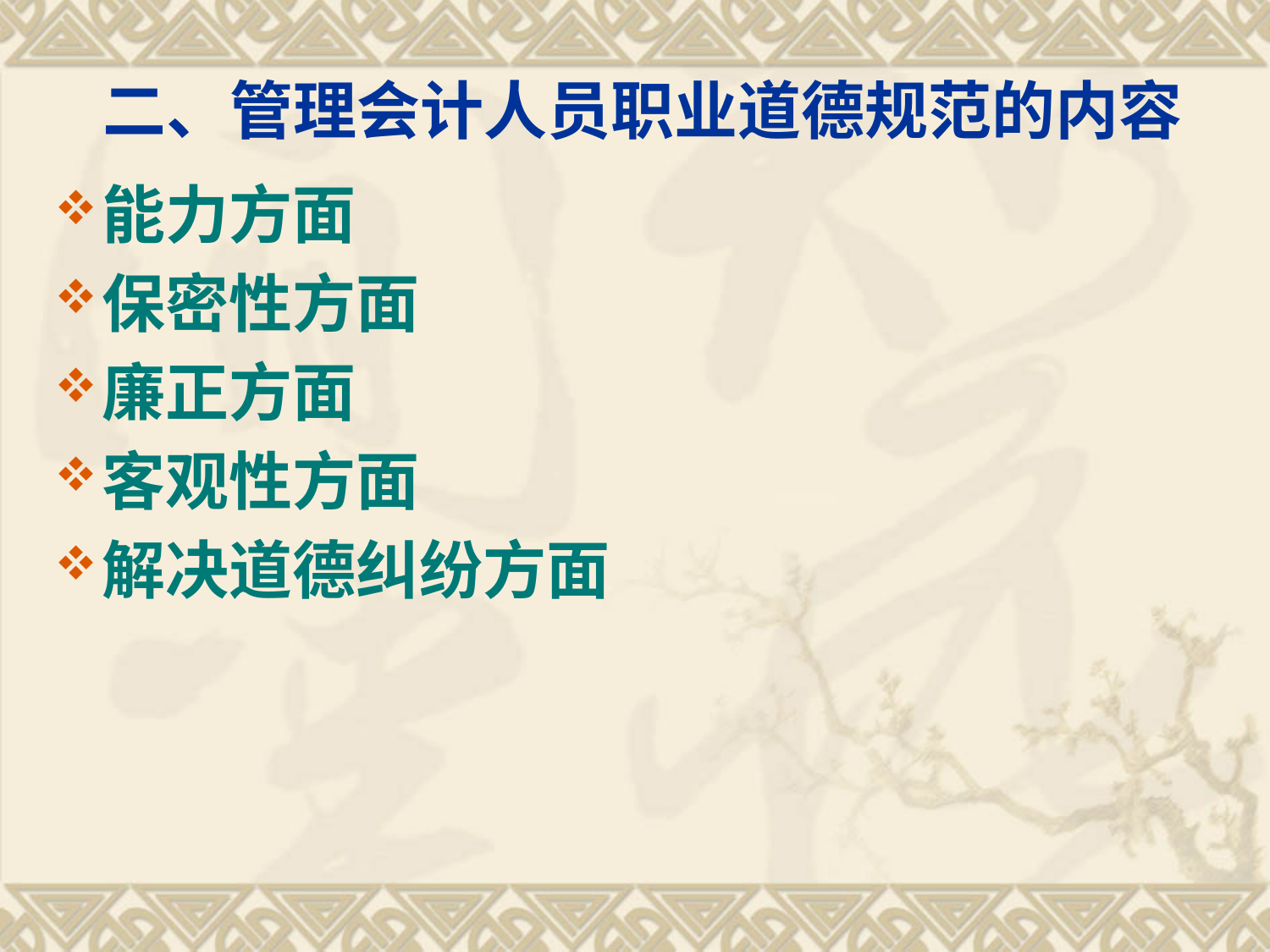

# 二、管理会计人员职业道德规范的内容
能力方面
保密性方面
廉正方面
客观性方面
解决道德纠纷方面